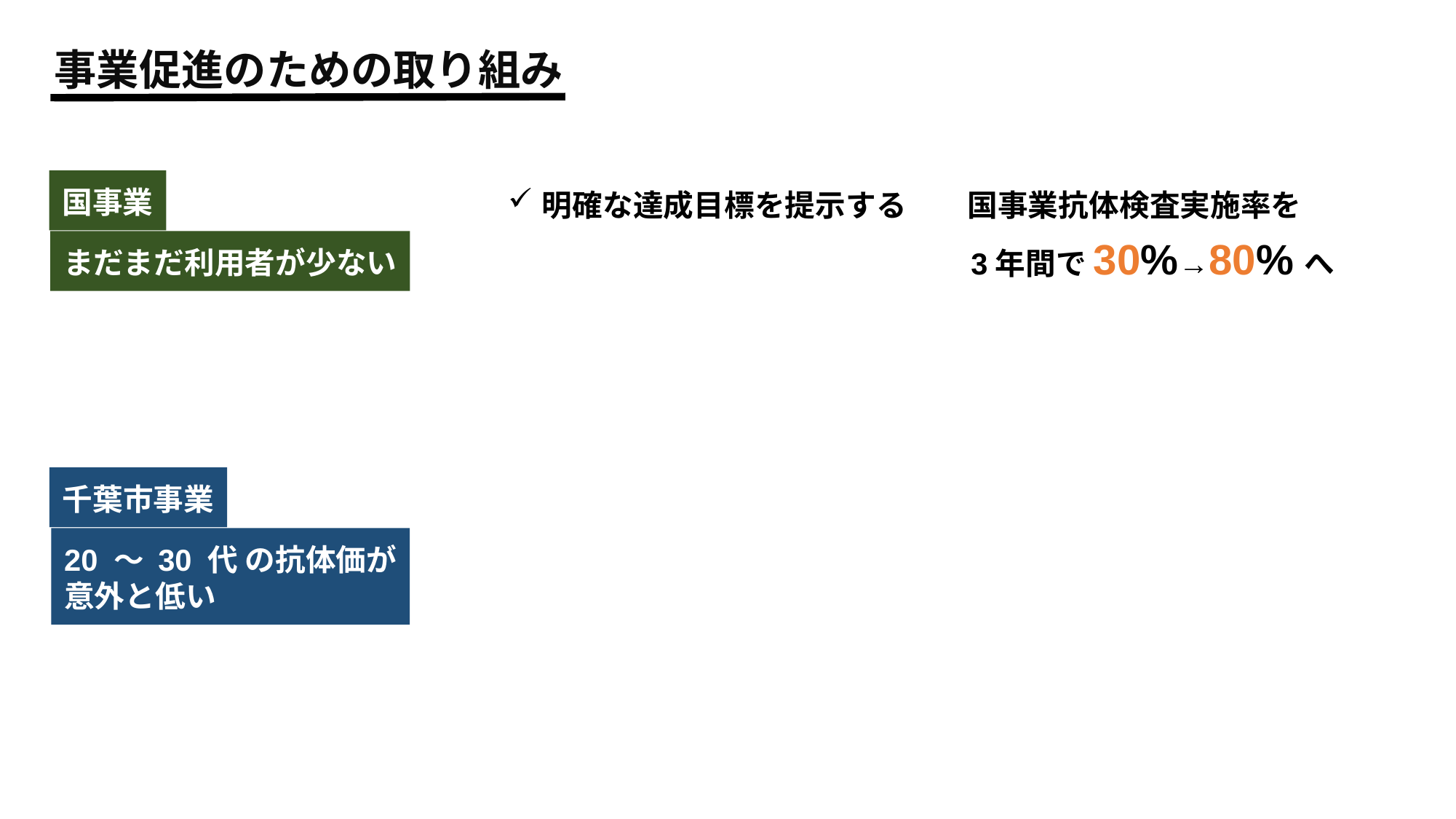

事業促進のための取り組み
国事業
明確な達成目標を提示する　　国事業抗体検査実施率を
　　　　　　　　　　　　　　　3年間で30%→80%へ
まだまだ利用者が少ない
千葉市事業
20 ～ 30 代 の抗体価が
意外と低い